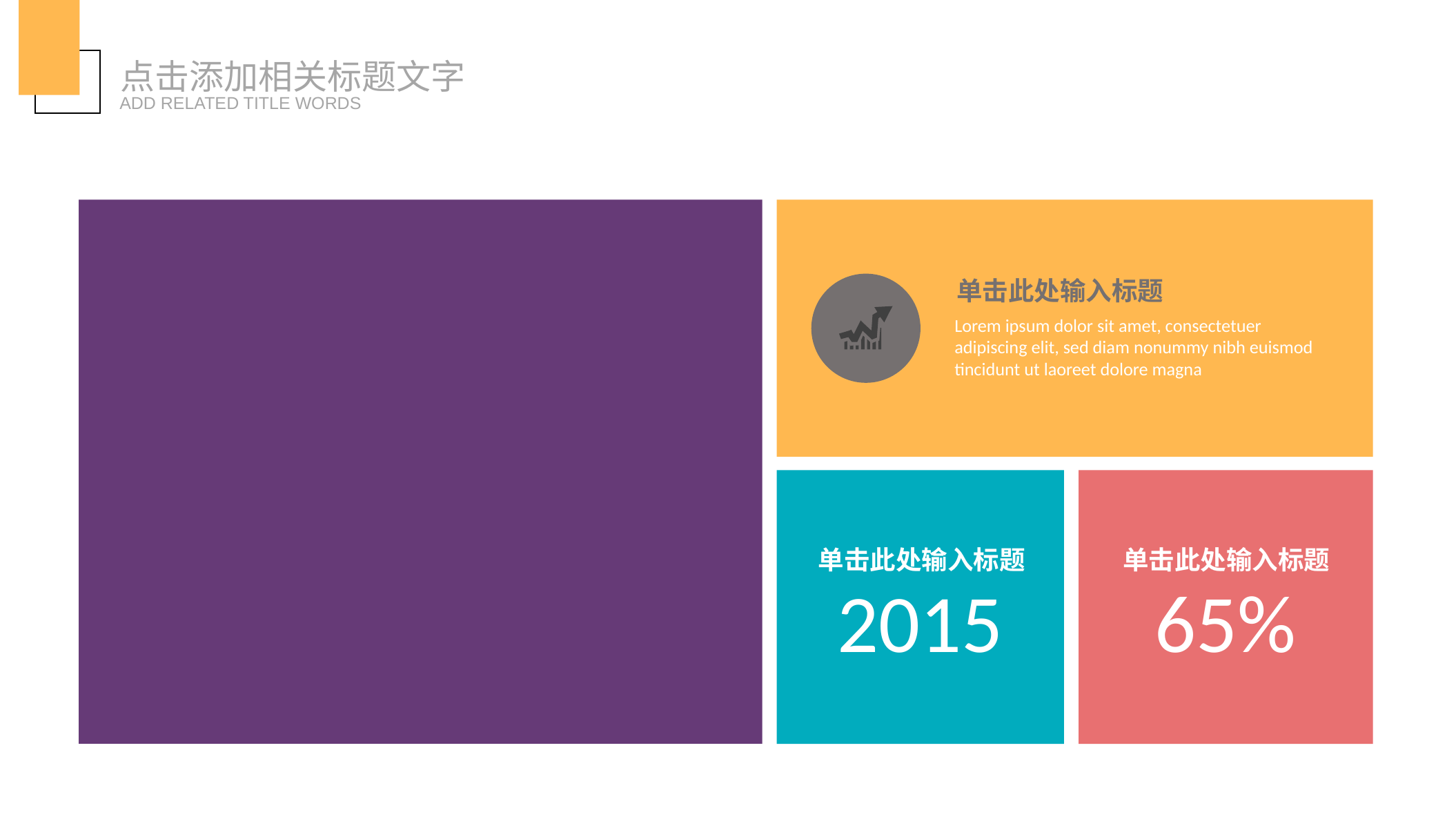

点击添加相关标题文字
ADD RELATED TITLE WORDS

单击此处输入标题
Lorem ipsum dolor sit amet, consectetuer adipiscing elit, sed diam nonummy nibh euismod tincidunt ut laoreet dolore magna

单击此处输入标题
2015

单击此处输入标题
65%